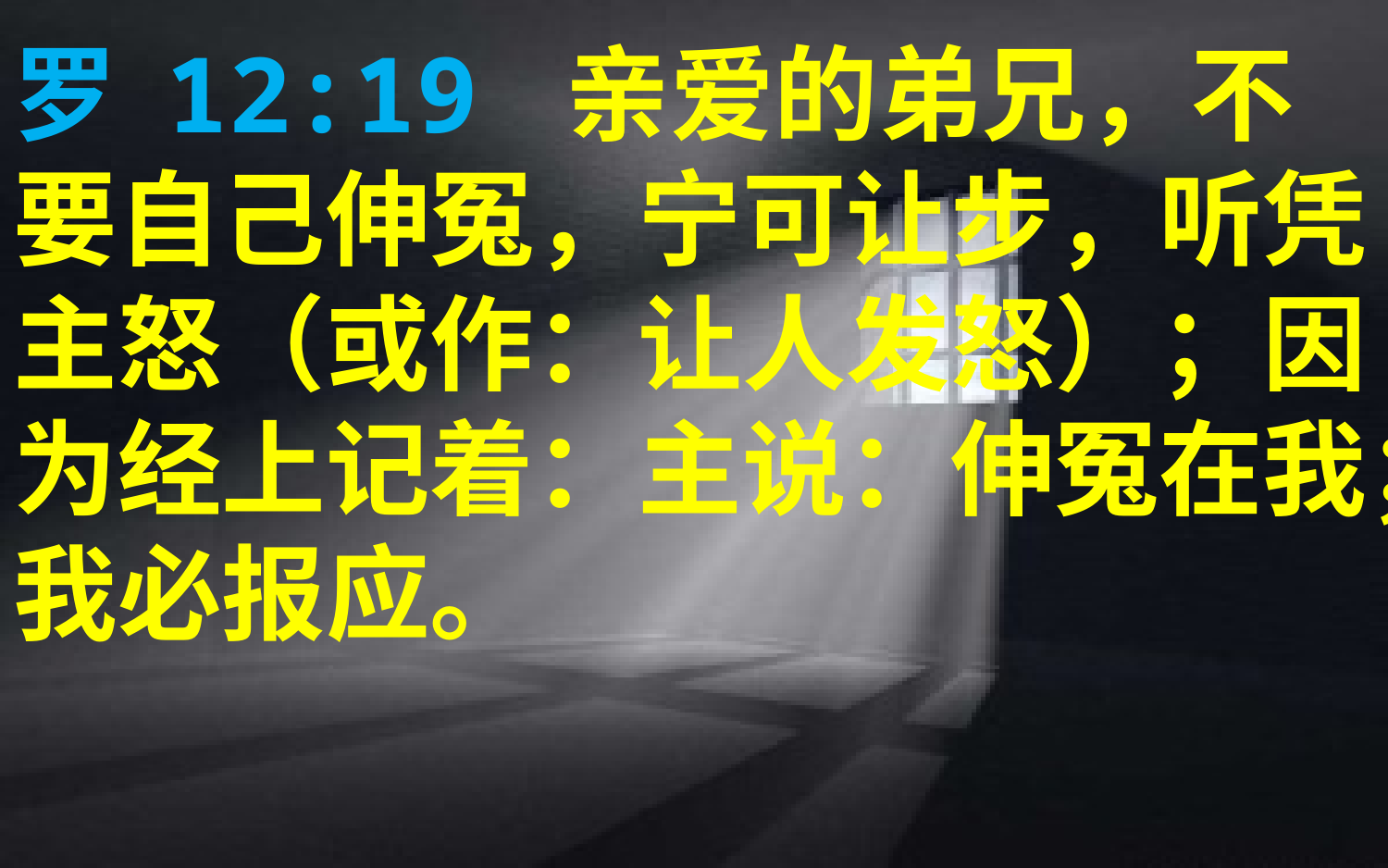

罗 12:19 亲爱的弟兄，不要自己伸冤，宁可让步，听凭主怒（或作：让人发怒）；因为经上记着：主说：伸冤在我；我必报应。